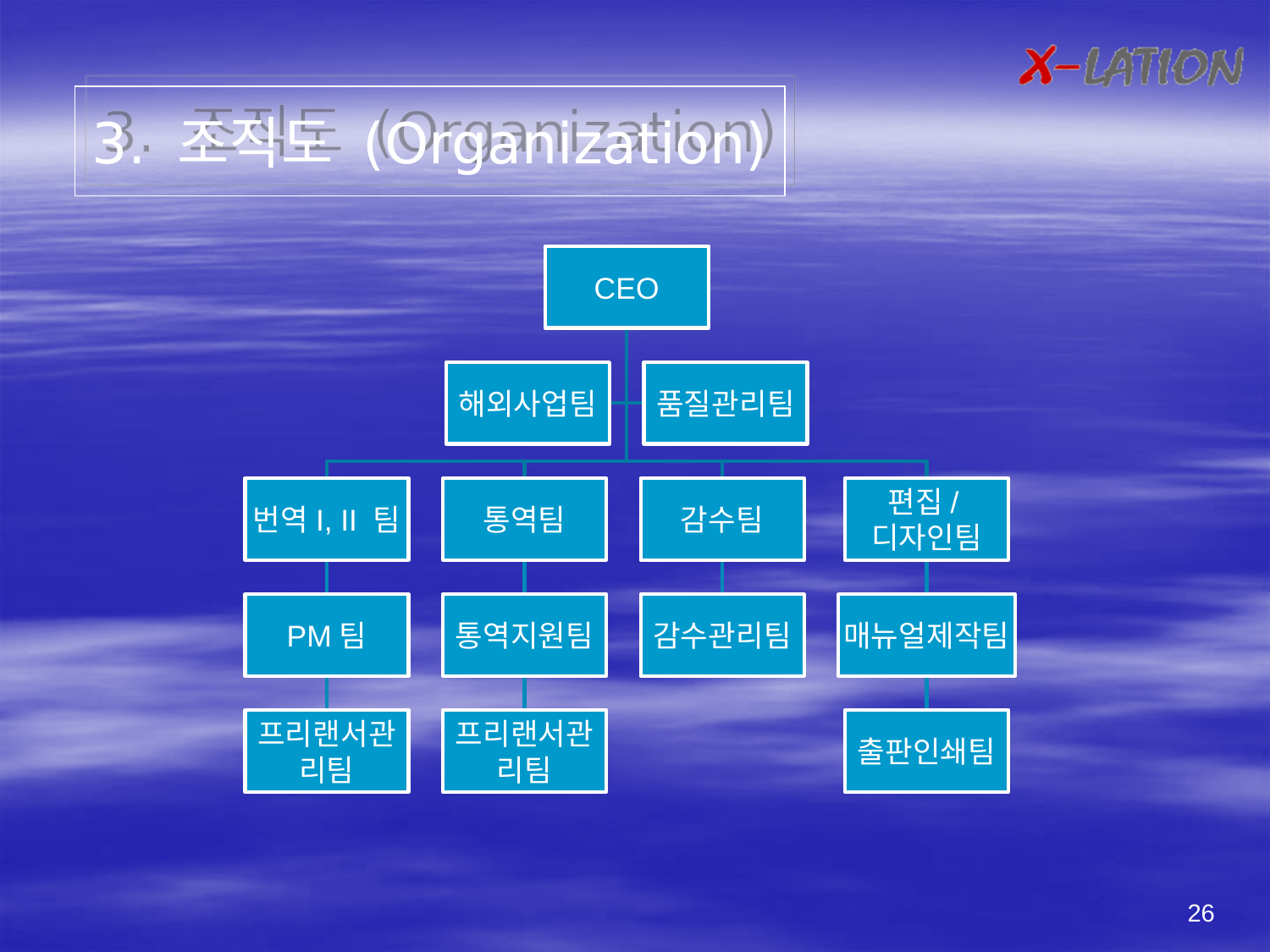

3. 조직도 (Organization)
CEO
번역I, II 팀
PM팀
프리랜서관리팀
통역팀
통역지원팀
프리랜서관리팀
감수팀
감수관리팀
편집/디자인팀
매뉴얼제작팀
출판인쇄팀
해외사업팀
품질관리팀
26